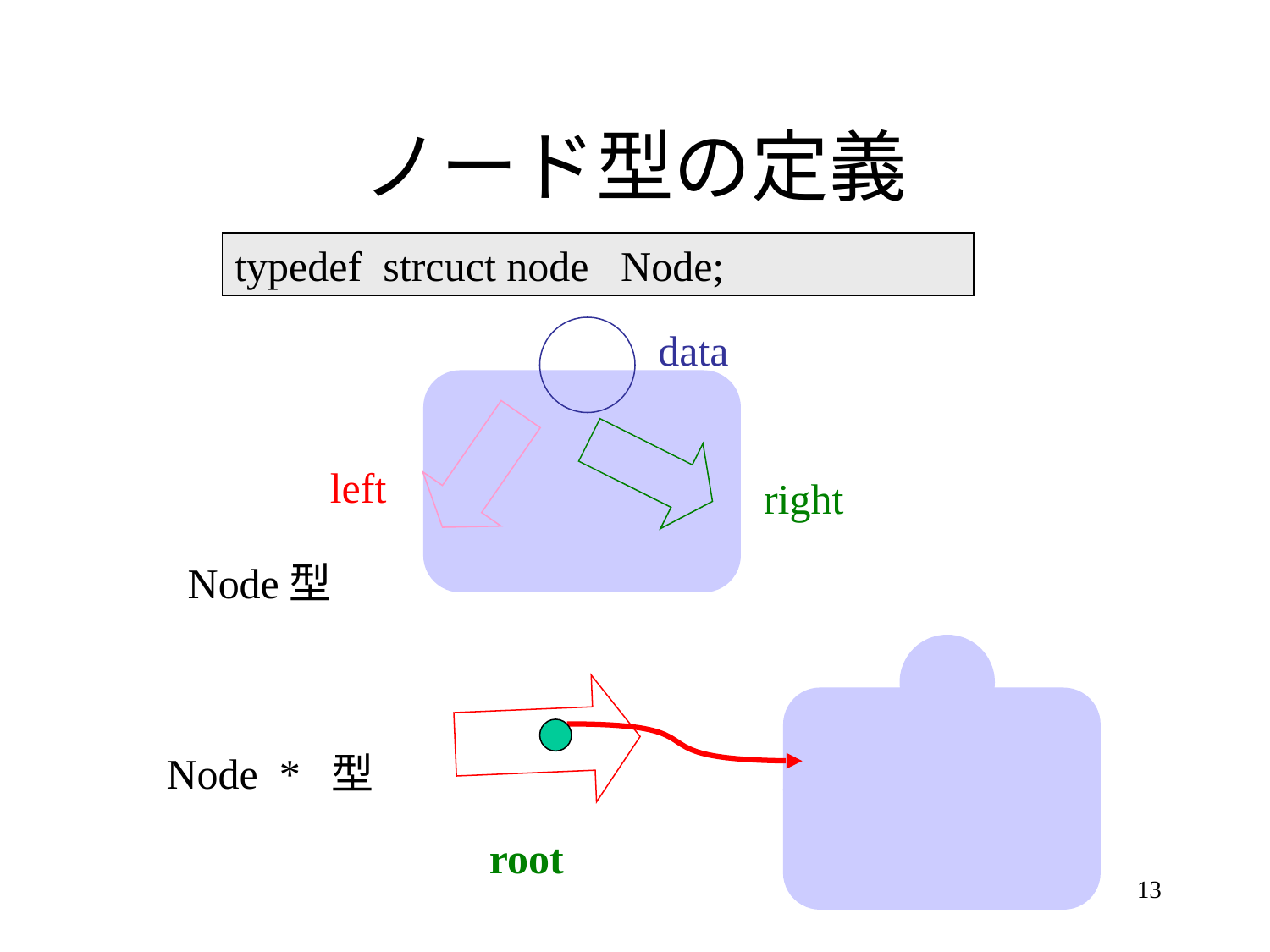

# ノード型の定義
typedef  strcuct node   Node;

０ｘｂ００ｆｆ
data
left
right
Node型

Node  *  型

０ｘｂ００ｆｆ
root
13